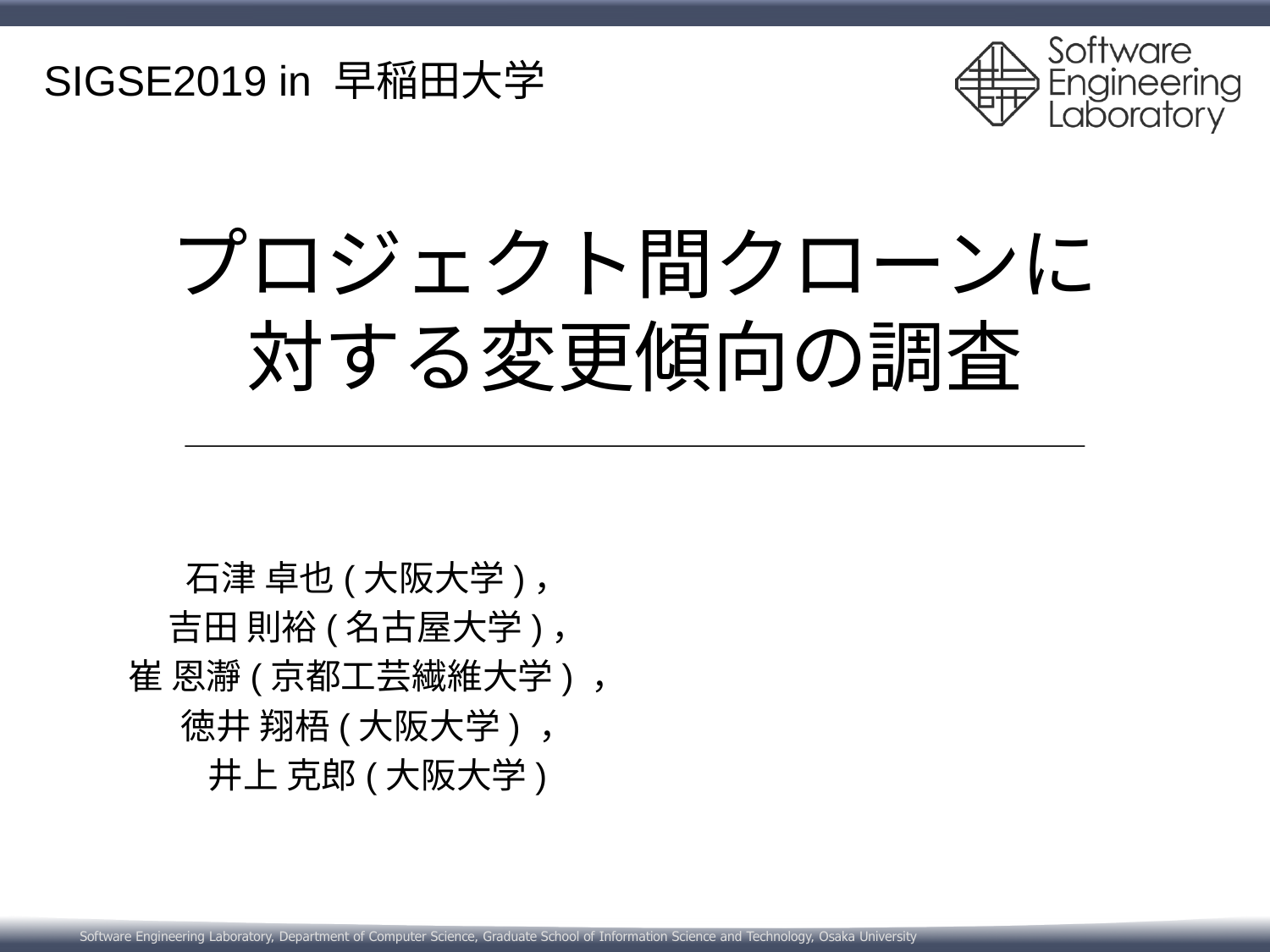

SIGSE2019 in 早稲田大学
# プロジェクト間クローンに 対する変更傾向の調査
石津 卓也(大阪大学)，
吉田 則裕(名古屋大学)，
崔 恩瀞(京都工芸繊維大学) ，
徳井 翔梧(大阪大学) ，
井上 克郎(大阪大学)